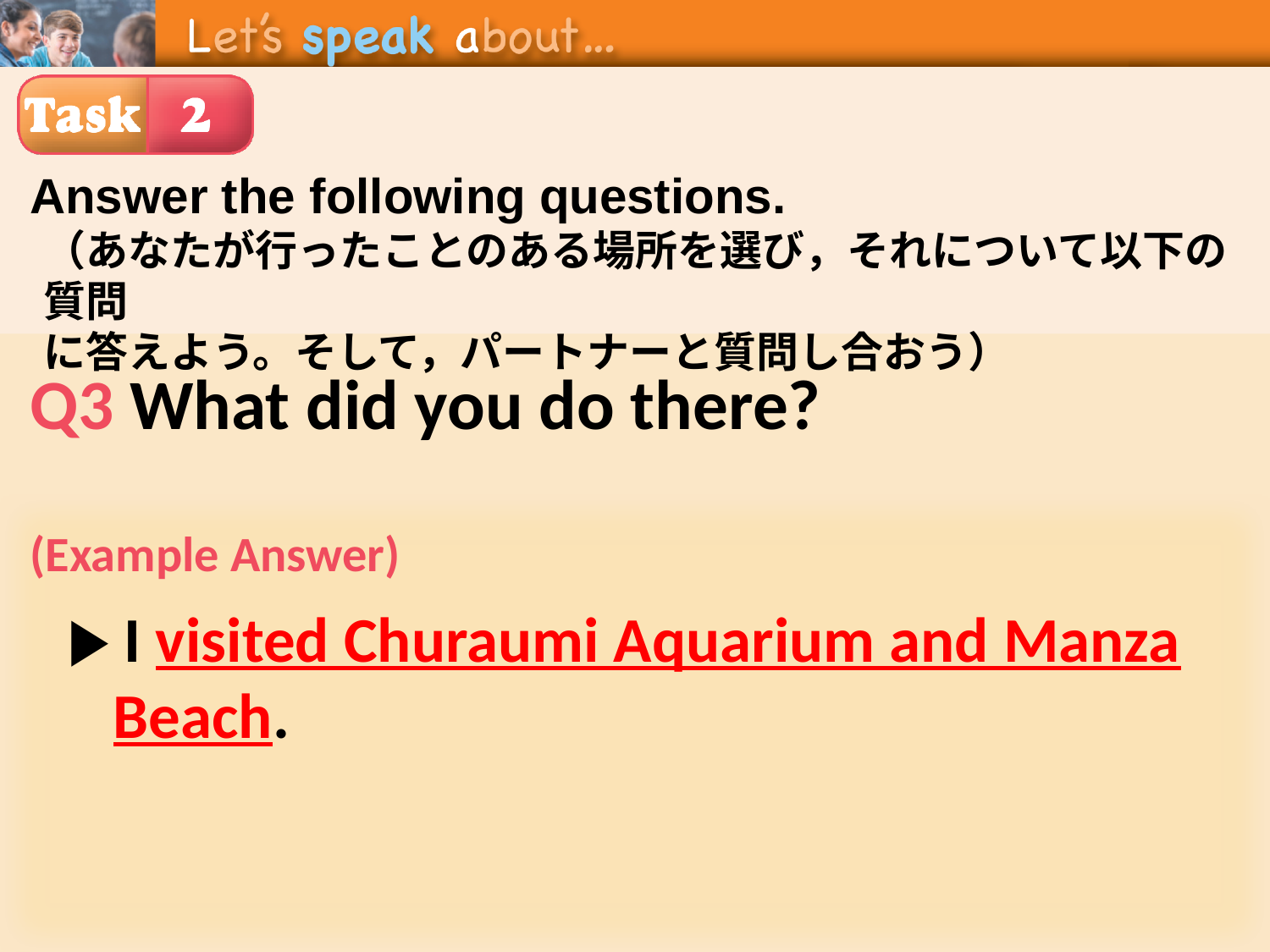

Answer the following questions.
（あなたが行ったことのある場所を選び，それについて以下の質問
に答えよう。そして，パートナーと質問し合おう）
Q3 What did you do there?
(Example Answer)
▶ I visited Churaumi Aquarium and Manza Beach.
﻿
▶ I 					.